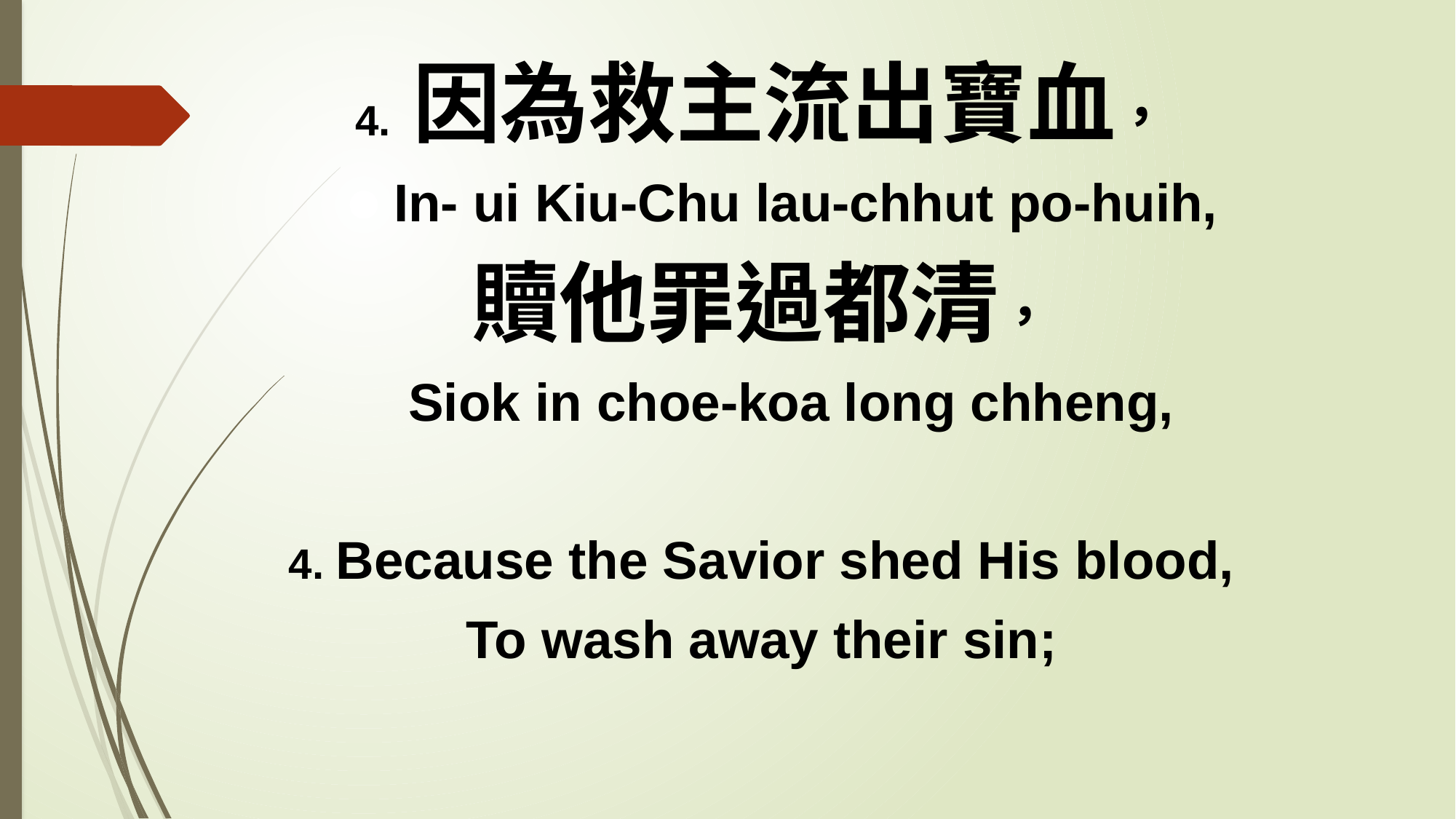

4. 因為救主流出寶血，
      In- ui Kiu-Chu lau-chhut po-huih,
贖他罪過都清，
    Siok in choe-koa long chheng,

4. Because the Savior shed His blood,
To wash away their sin;